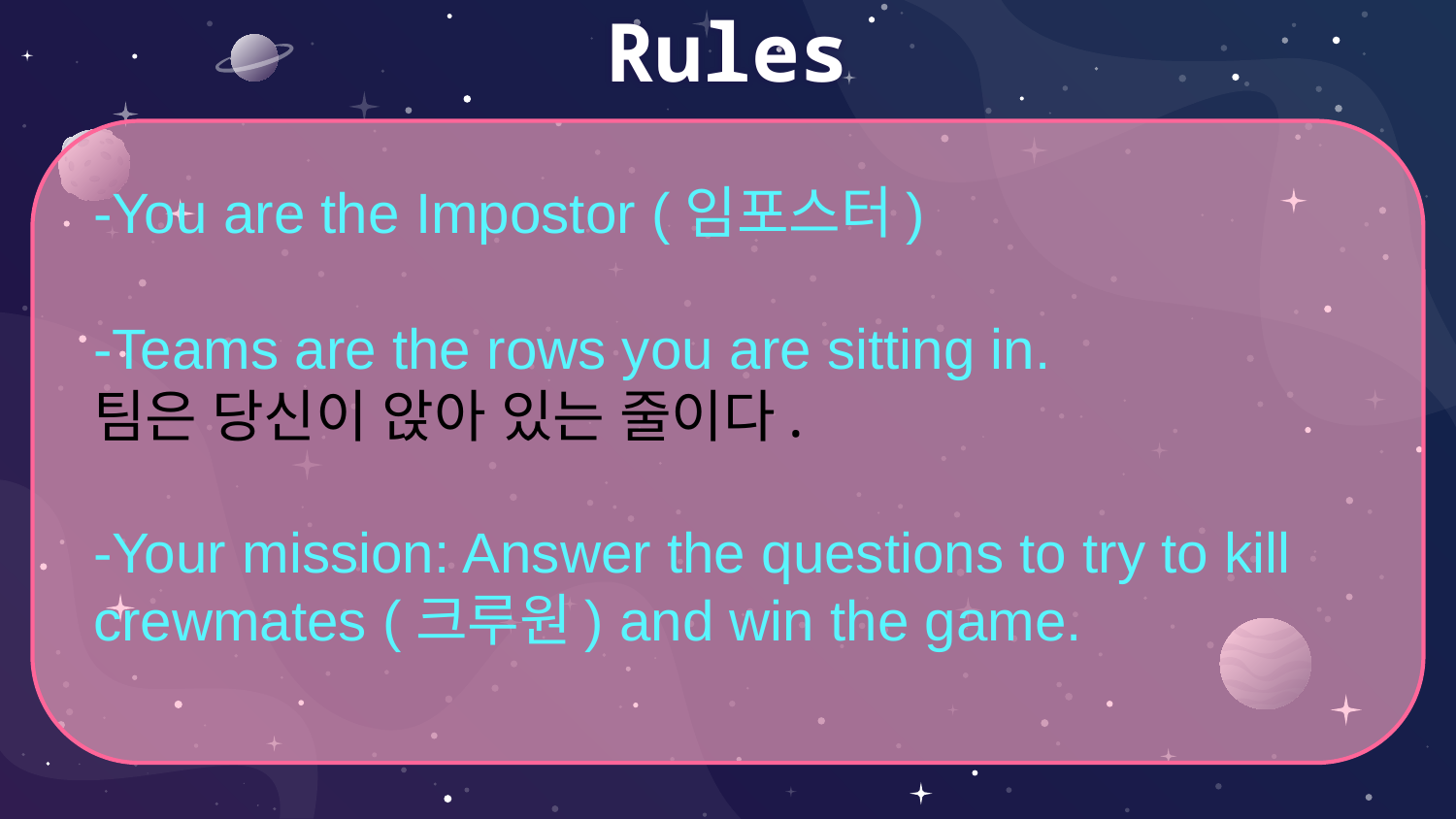

# Rules

-You are the Impostor (임포스터)

-Teams are the rows you are sitting in.
팀은 당신이 앉아 있는 줄이다.

-Your mission: Answer the questions to try to kill crewmates (크루원) and win the game.